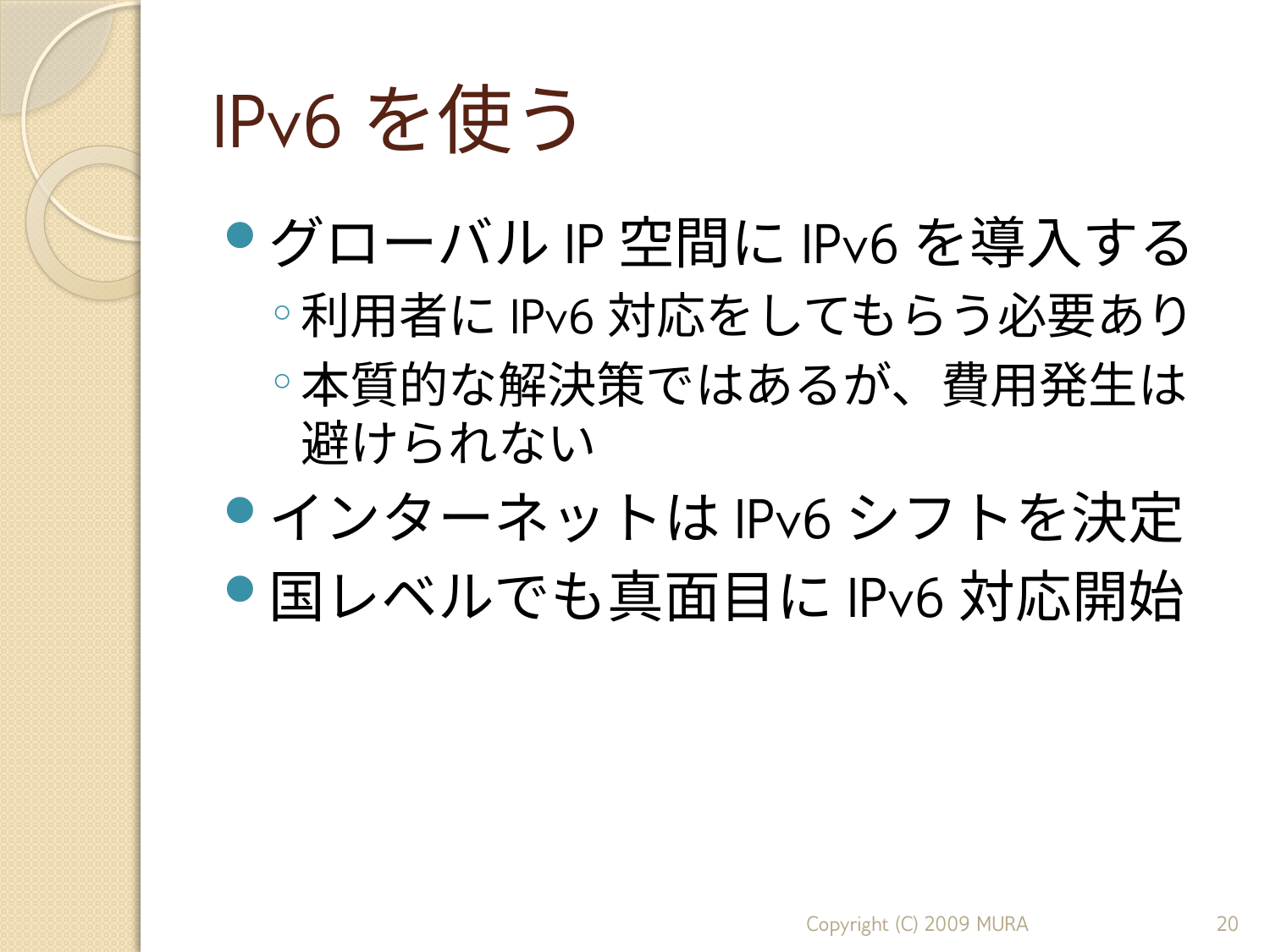

# IPv6を使う
グローバルIP空間にIPv6を導入する
利用者にIPv6対応をしてもらう必要あり
本質的な解決策ではあるが、費用発生は避けられない
インターネットはIPv6シフトを決定
国レベルでも真面目にIPv6対応開始
Copyright (C) 2009 MURA
20